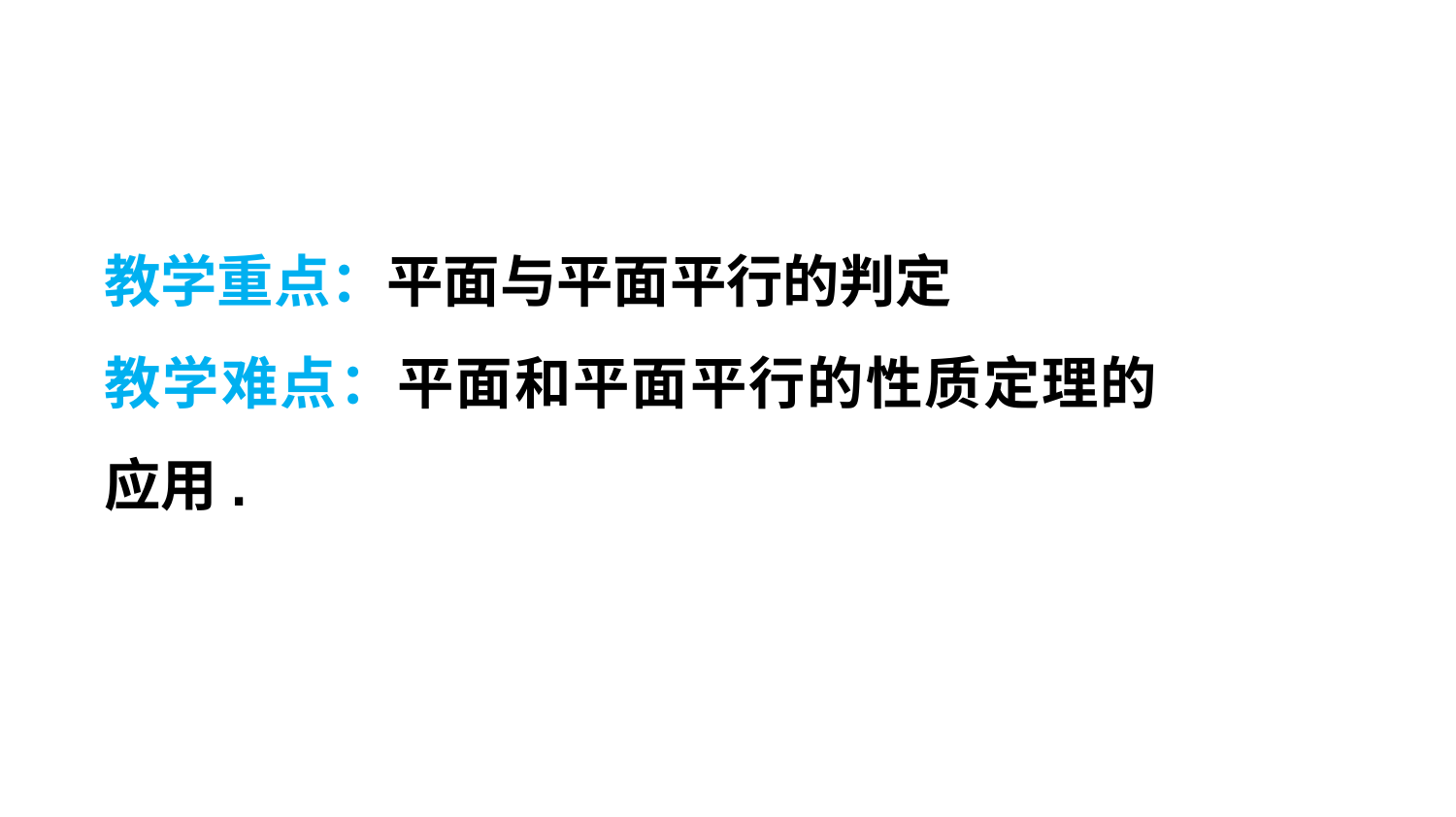

教学重点：平面与平面平行的判定
教学难点：平面和平面平行的性质定理的应用.